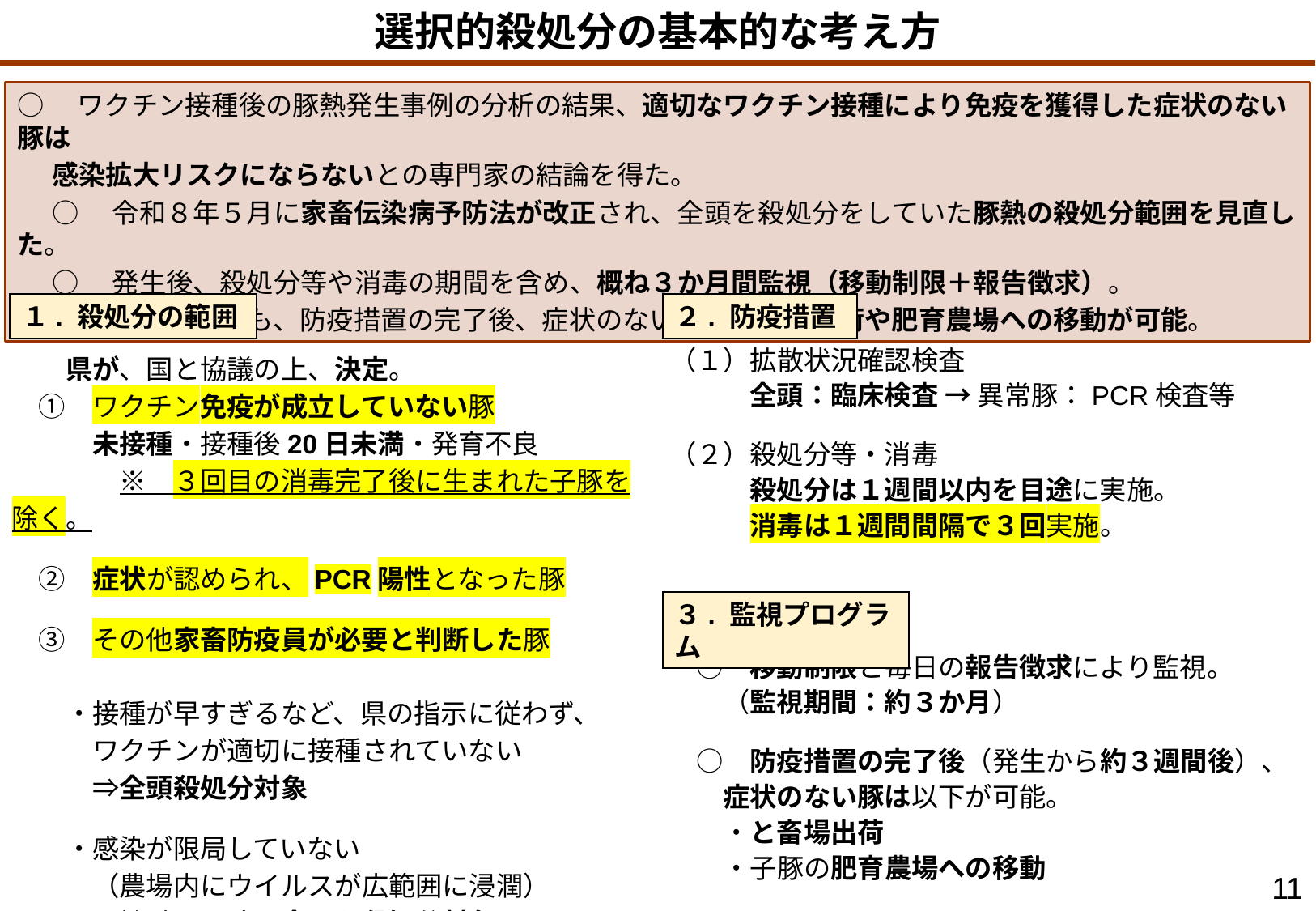

選択的殺処分の基本的な考え方
○　ワクチン接種後の豚熱発生事例の分析の結果、適切なワクチン接種により免疫を獲得した症状のない豚は
感染拡大リスクにならないとの専門家の結論を得た。
○　令和８年５月に家畜伝染病予防法が改正され、全頭を殺処分をしていた豚熱の殺処分範囲を見直した。
○　発生後、殺処分等や消毒の期間を含め、概ね３か月間監視（移動制限＋報告徴求）。
○　監視期間中も、防疫措置の完了後、症状のない豚はと畜場出荷や肥育農場への移動が可能。
１. 殺処分の範囲
２. 防疫措置

（１）拡散状況確認検査
　　　全頭：臨床検査 → 異常豚：PCR検査等

（２）殺処分等・消毒
　　　殺処分は１週間以内を目途に実施。
　　　消毒は１週間間隔で３回実施。

　○　移動制限と毎日の報告徴求により監視。
　　（監視期間：約３か月）

　○　防疫措置の完了後（発生から約３週間後）、
　　症状のない豚は以下が可能。
　　・と畜場出荷
　　・子豚の肥育農場への移動

　　県が、国と協議の上、決定。
　➀　ワクチン免疫が成立していない豚
　　　未接種・接種後20日未満・発育不良
　　　　※　３回目の消毒完了後に生まれた子豚を除く。

　②　症状が認められ、PCR陽性となった豚

　③　その他家畜防疫員が必要と判断した豚

　　・接種が早すぎるなど、県の指示に従わず、
　　　ワクチンが適切に接種されていない
　　　⇒全頭殺処分対象

　　・感染が限局していない
　　　（農場内にウイルスが広範囲に浸潤）
　　　⇒繁殖豚を除く全頭を殺処分対象
３. 監視プログラム
11